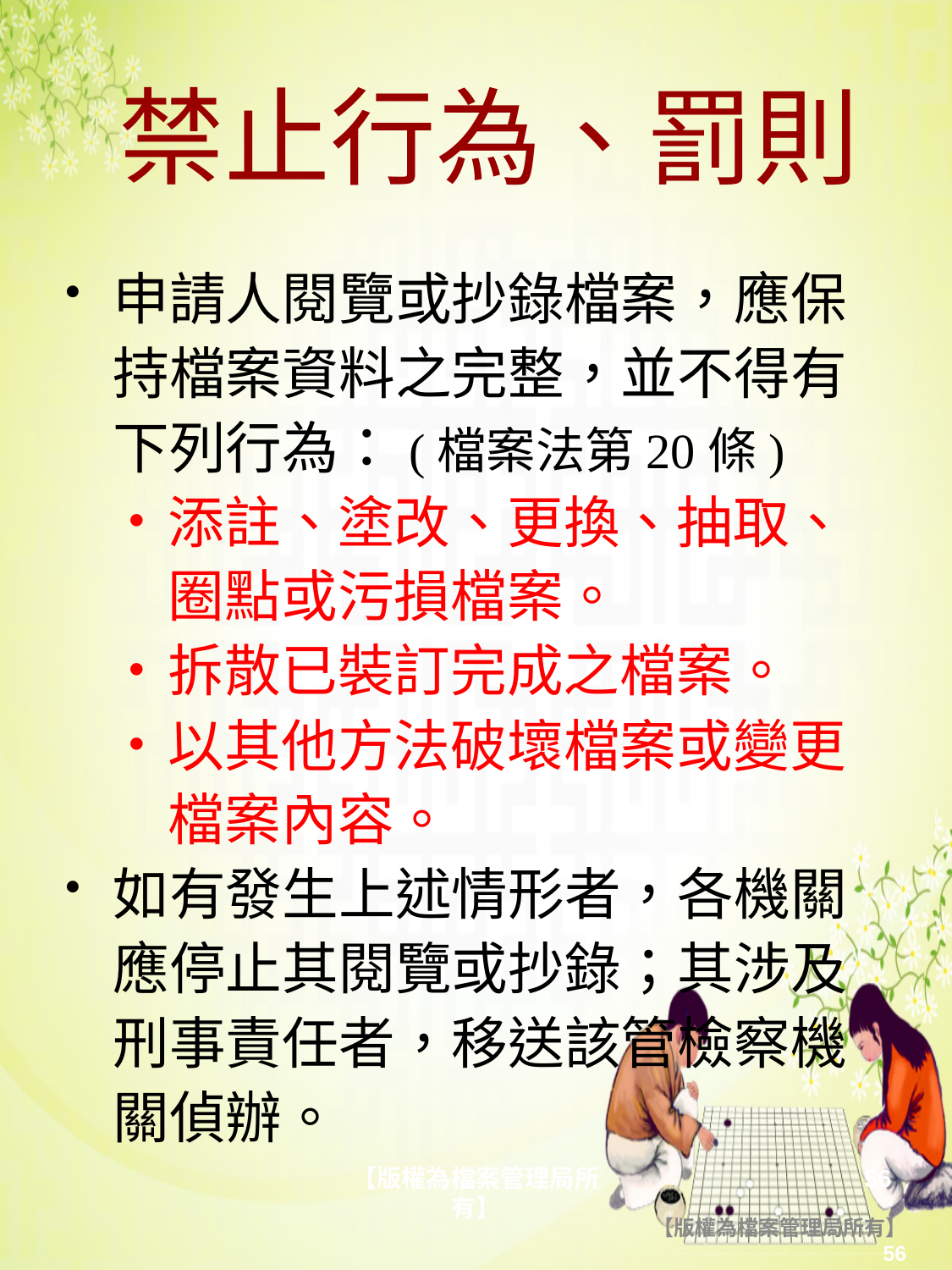

禁止行為、罰則
申請人閱覽或抄錄檔案，應保持檔案資料之完整，並不得有下列行為：(檔案法第20條)
添註、塗改、更換、抽取、圈點或污損檔案。
拆散已裝訂完成之檔案。
以其他方法破壞檔案或變更檔案內容。
如有發生上述情形者，各機關應停止其閱覽或抄錄；其涉及刑事責任者，移送該管檢察機關偵辦。

【版權為檔案管理局所有】
56
【版權為檔案管理局所有】
56